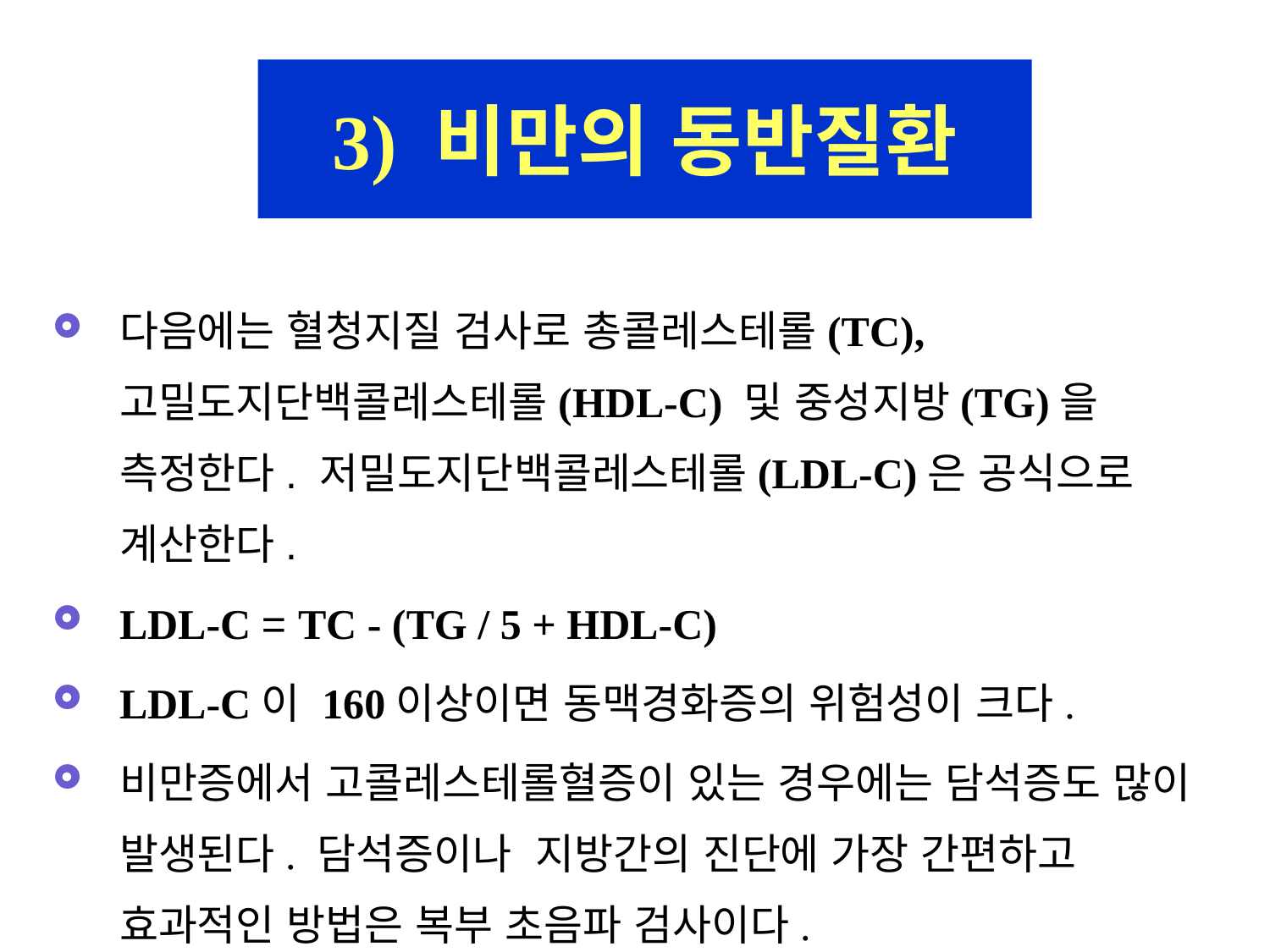

3) 비만의 동반질환
다음에는 혈청지질 검사로 총콜레스테롤(TC), 고밀도지단백콜레스테롤(HDL-C) 및 중성지방(TG)을 측정한다. 저밀도지단백콜레스테롤(LDL-C)은 공식으로 계산한다.
LDL-C = TC - (TG / 5 + HDL-C)
LDL-C이 160이상이면 동맥경화증의 위험성이 크다.
비만증에서 고콜레스테롤혈증이 있는 경우에는 담석증도 많이 발생된다. 담석증이나  지방간의 진단에 가장 간편하고 효과적인 방법은 복부 초음파 검사이다.